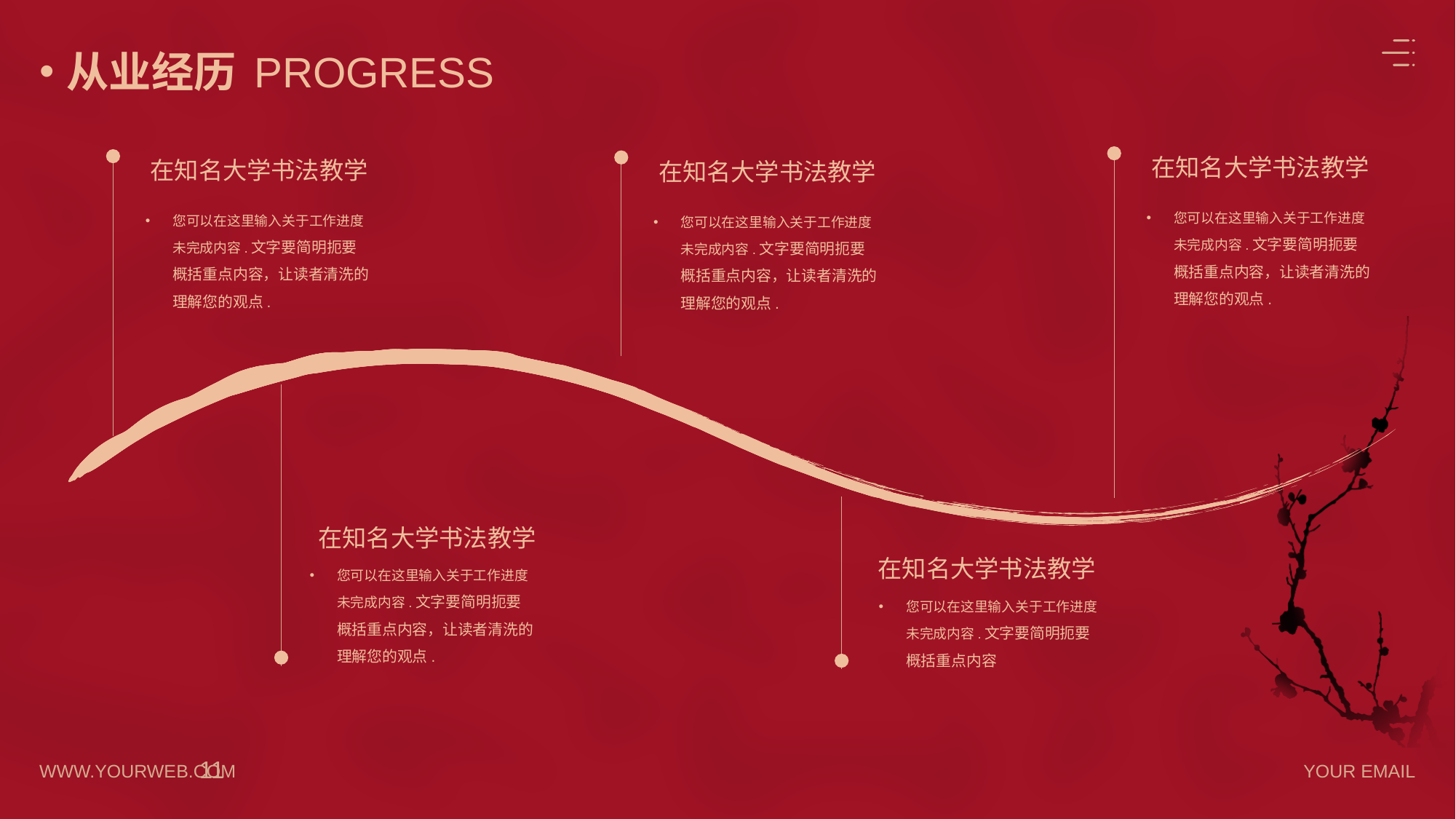

从业经历
PROGRESS

在知名大学书法教学
您可以在这里输入关于工作进度未完成内容.文字要简明扼要概括重点内容，让读者清洗的理解您的观点.

在知名大学书法教学
您可以在这里输入关于工作进度未完成内容.文字要简明扼要概括重点内容，让读者清洗的理解您的观点.

在知名大学书法教学
您可以在这里输入关于工作进度未完成内容.文字要简明扼要概括重点内容，让读者清洗的理解您的观点.

在知名大学书法教学
您可以在这里输入关于工作进度未完成内容.文字要简明扼要概括重点内容，让读者清洗的理解您的观点.

在知名大学书法教学
您可以在这里输入关于工作进度未完成内容.文字要简明扼要概括重点内容

11